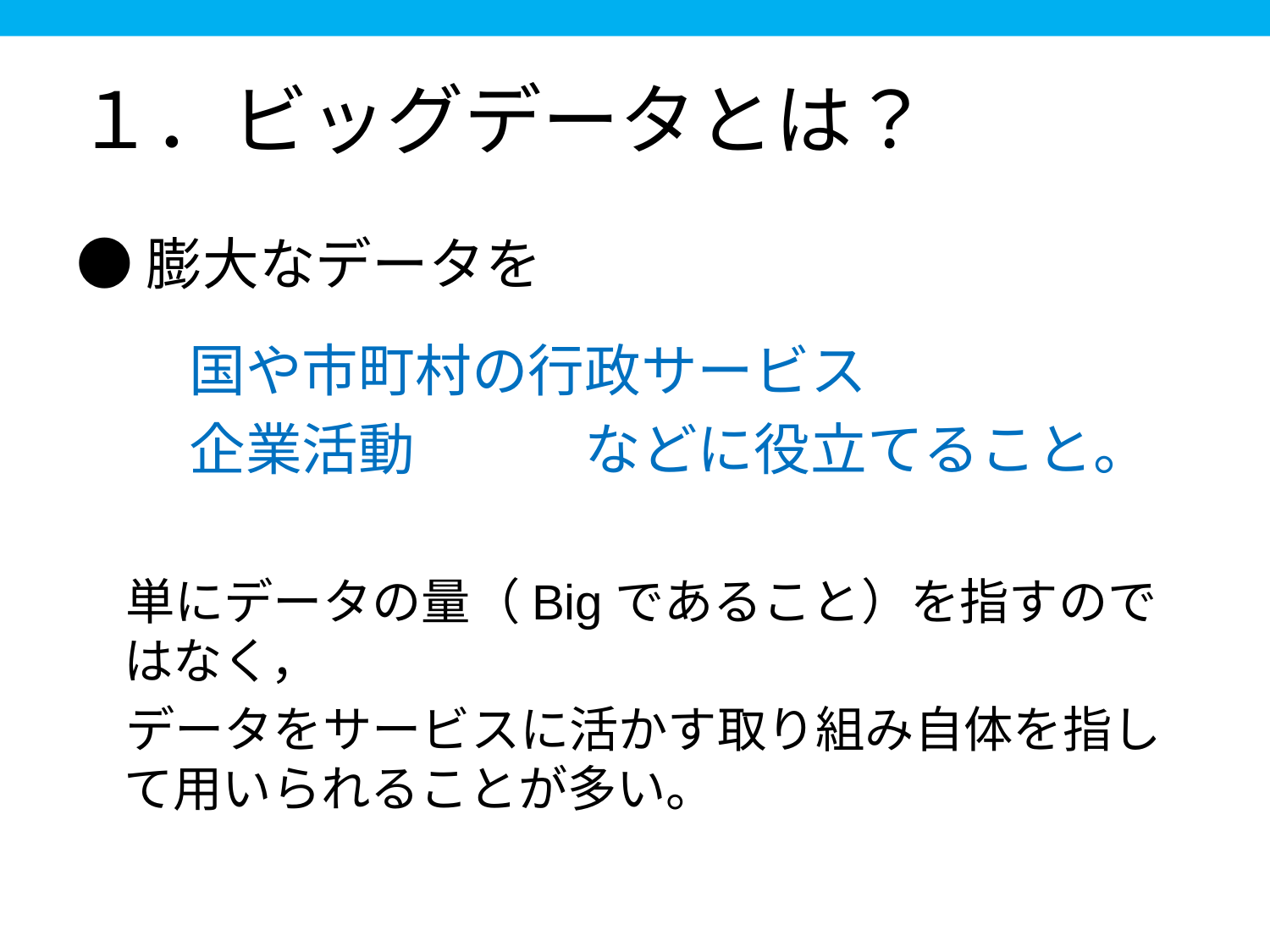

１．ビッグデータとは？
●膨大なデータを

　　国や市町村の行政サービス
　　企業活動　　　などに役立てること。

　単にデータの量（Bigであること）を指すのではなく，
　データをサービスに活かす取り組み自体を指して用いられることが多い。